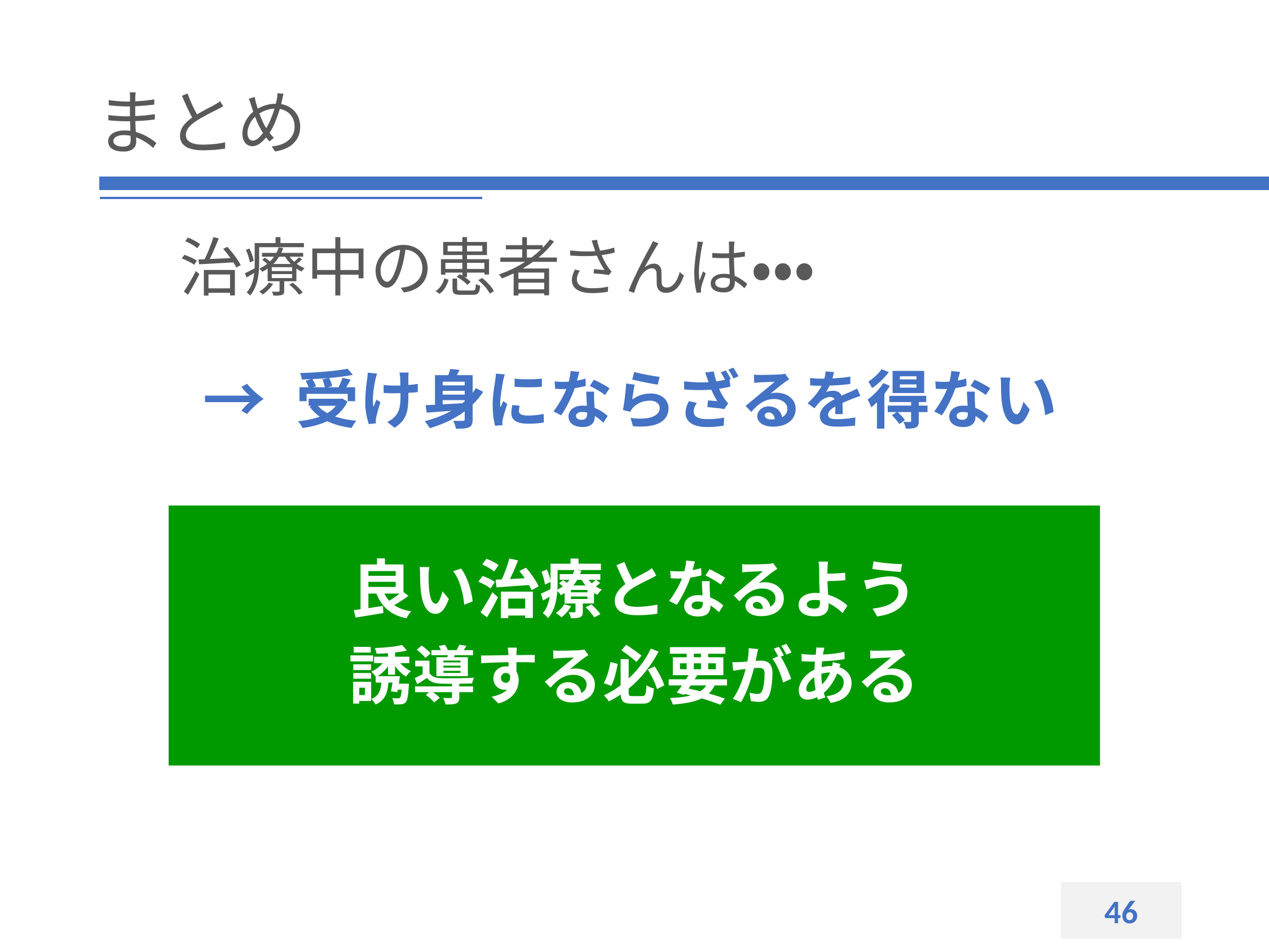

# まとめ
治療中の患者さんは・・・
→ 受け身にならざるを得ない
良い治療となるよう
誘導する必要がある
46